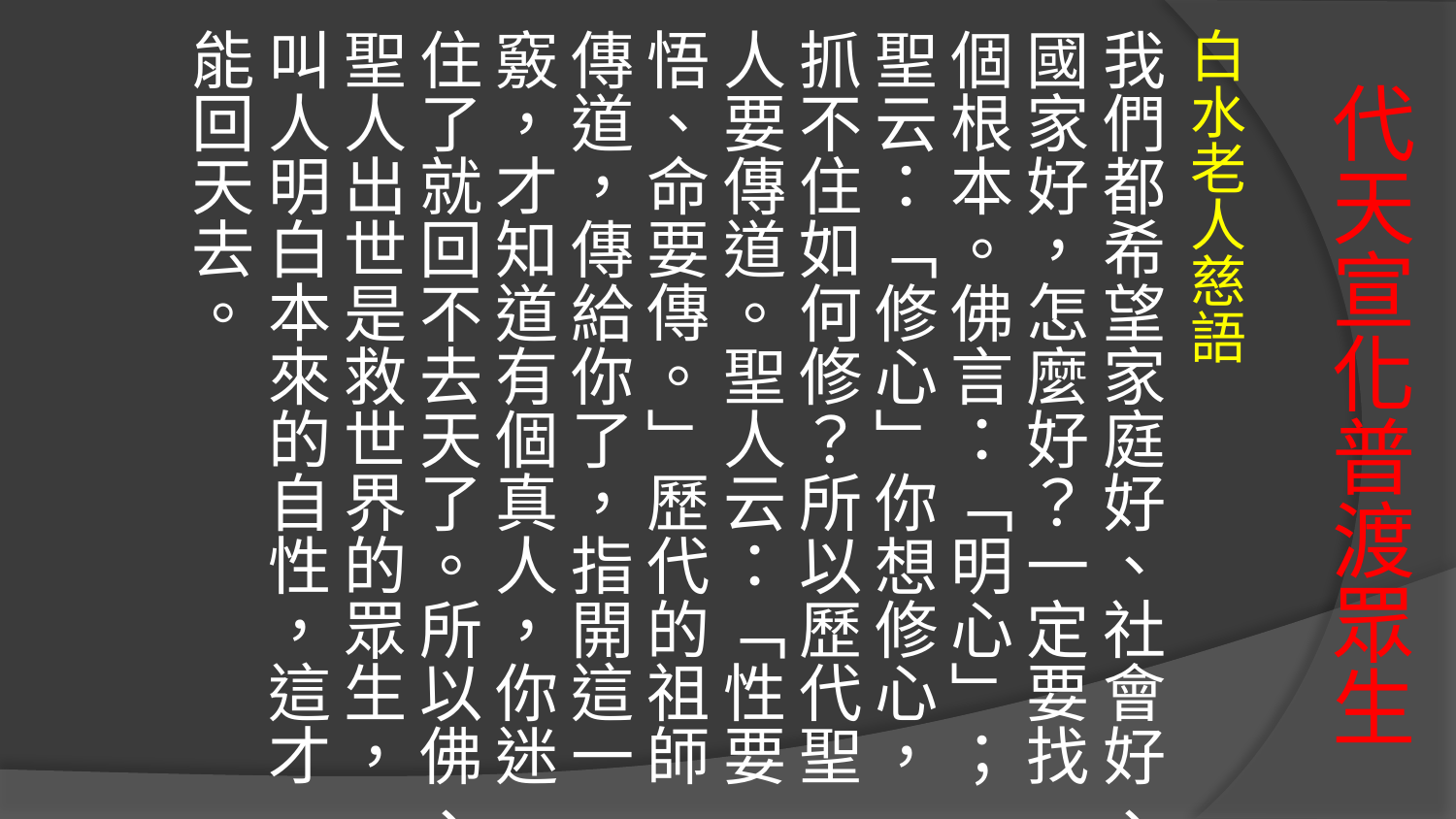

白水老人慈語
我們都希望家庭好、社會好、國家好，怎麼好？一定要找個根本。佛言：「明心」；聖云：「修心」你想修心，抓不住如何修？所以歷代聖人要傳道。聖人云：「性要悟、命要傳。」歷代的祖師傳道，傳給你了，指開這一竅，才知道有個真人，你迷住了就回不去天了。所以佛、聖人出世是救世界的眾生，叫人明白本來的自性，這才能回天去。

# 代天宣化普渡眾生